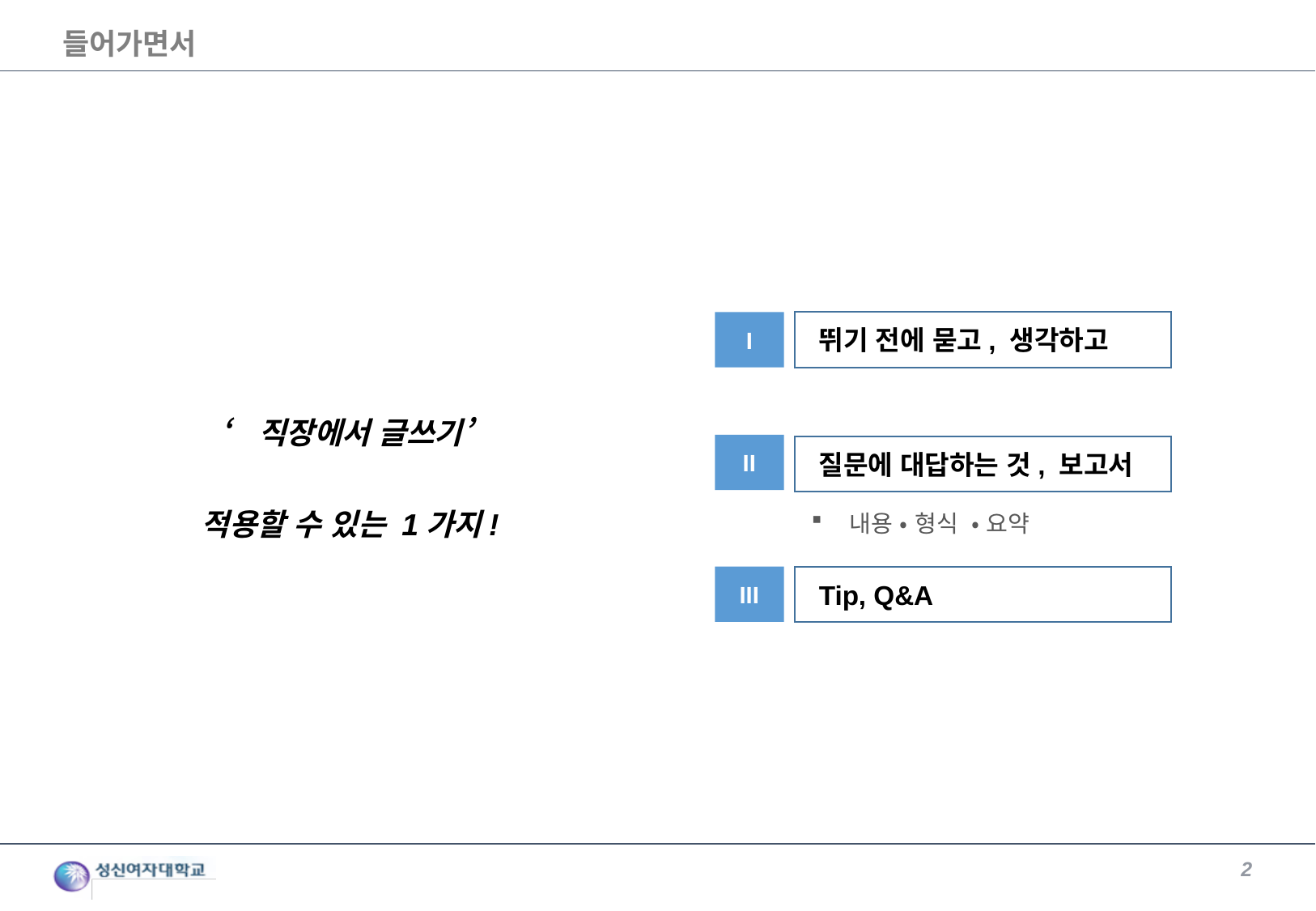

들어가면서
I
뛰기 전에 묻고, 생각하고
‘직장에서 글쓰기’
 적용할 수 있는 1가지!
II
질문에 대답하는 것, 보고서
내용 • 형식  • 요약
III
Tip, Q&A
2